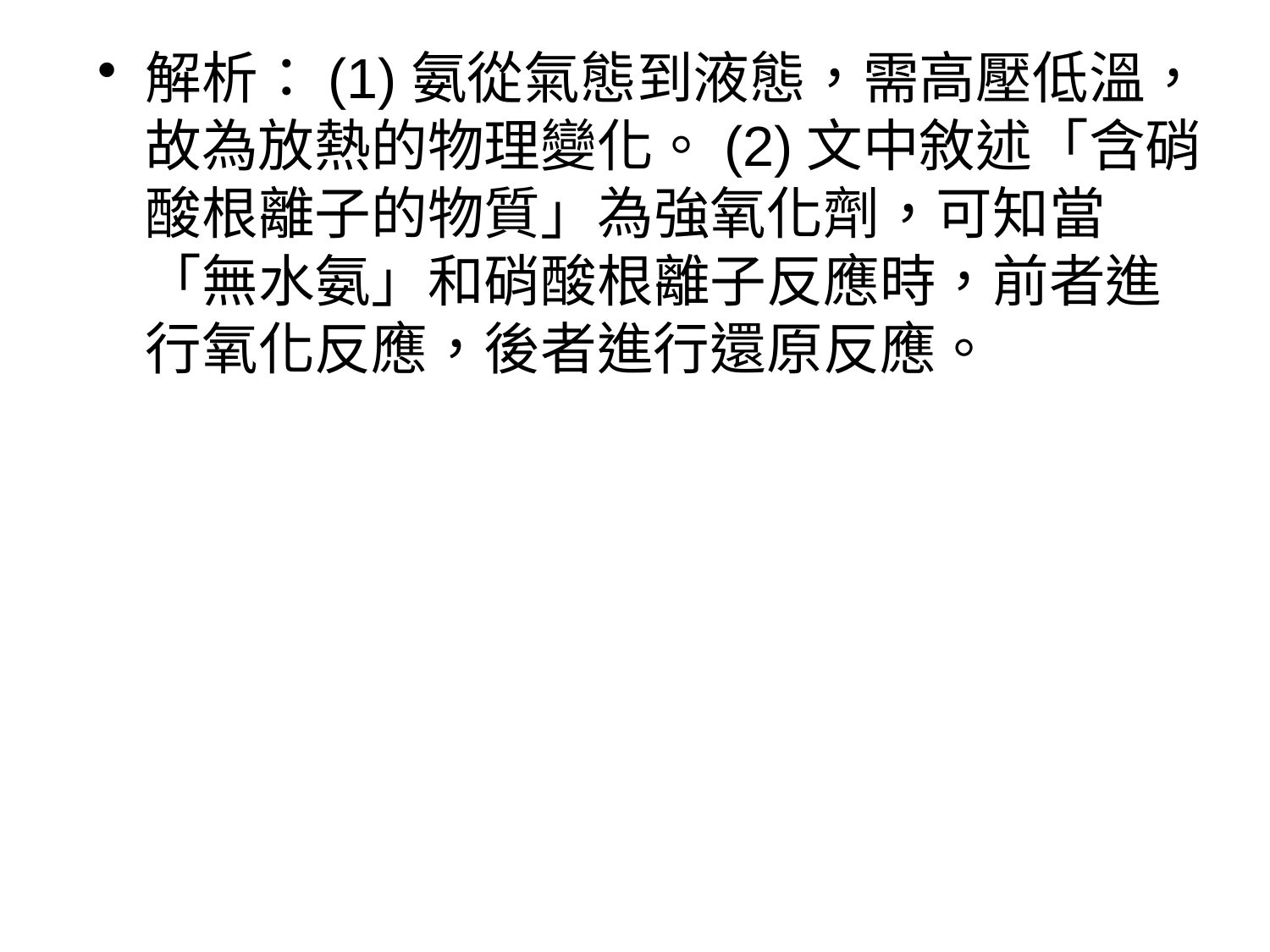

解析：(1)氨從氣態到液態，需高壓低溫，故為放熱的物理變化。(2)文中敘述「含硝酸根離子的物質」為強氧化劑，可知當「無水氨」和硝酸根離子反應時，前者進行氧化反應，後者進行還原反應。